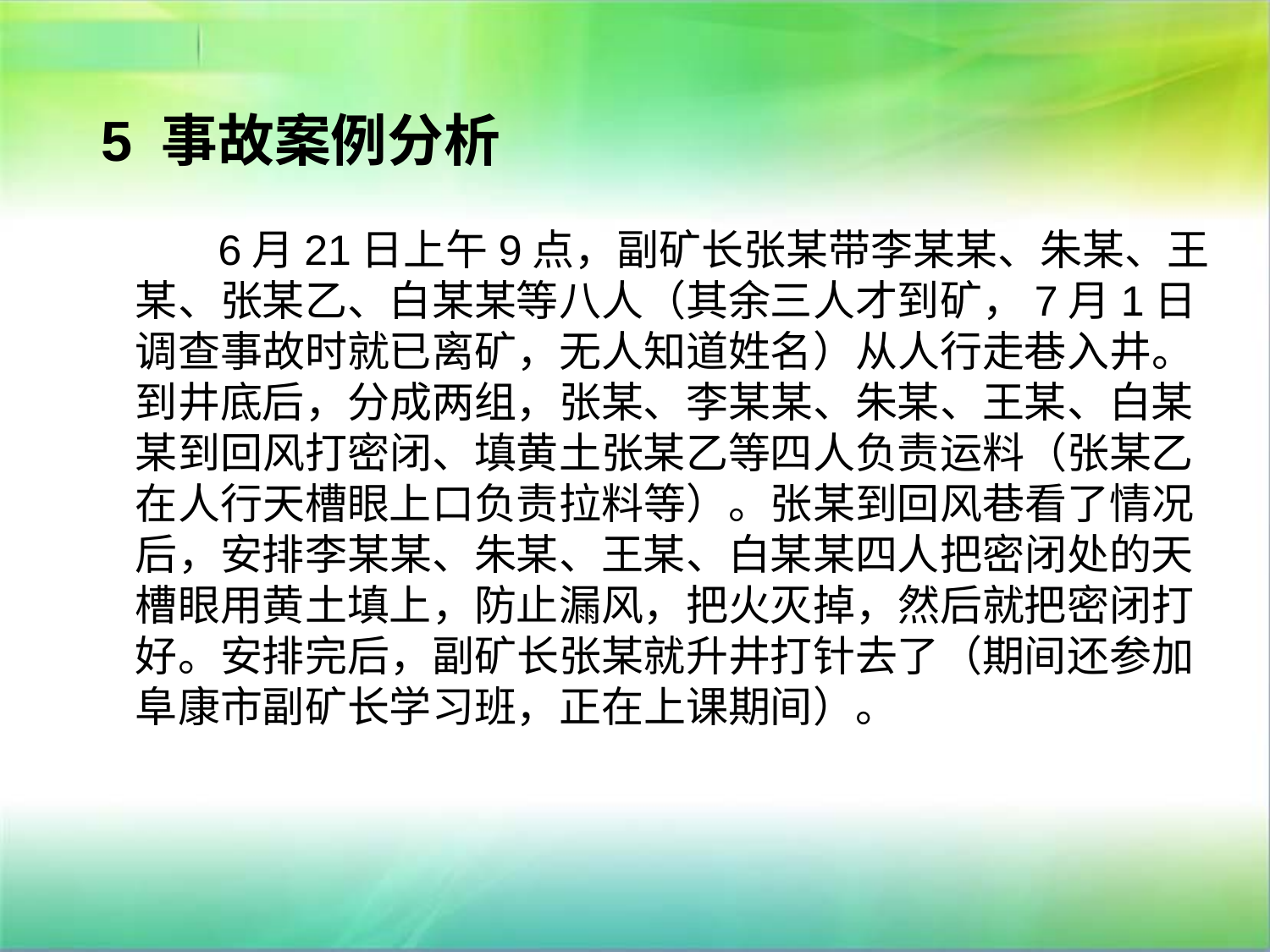

5 事故案例分析
           6月21日上午9点，副矿长张某带李某某、朱某、王某、张某乙、白某某等八人（其余三人才到矿，7月1日调查事故时就已离矿，无人知道姓名）从人行走巷入井。到井底后，分成两组，张某、李某某、朱某、王某、白某某到回风打密闭、填黄土张某乙等四人负责运料（张某乙在人行天槽眼上口负责拉料等）。张某到回风巷看了情况后，安排李某某、朱某、王某、白某某四人把密闭处的天槽眼用黄土填上，防止漏风，把火灭掉，然后就把密闭打好。安排完后，副矿长张某就升井打针去了（期间还参加阜康市副矿长学习班，正在上课期间）。